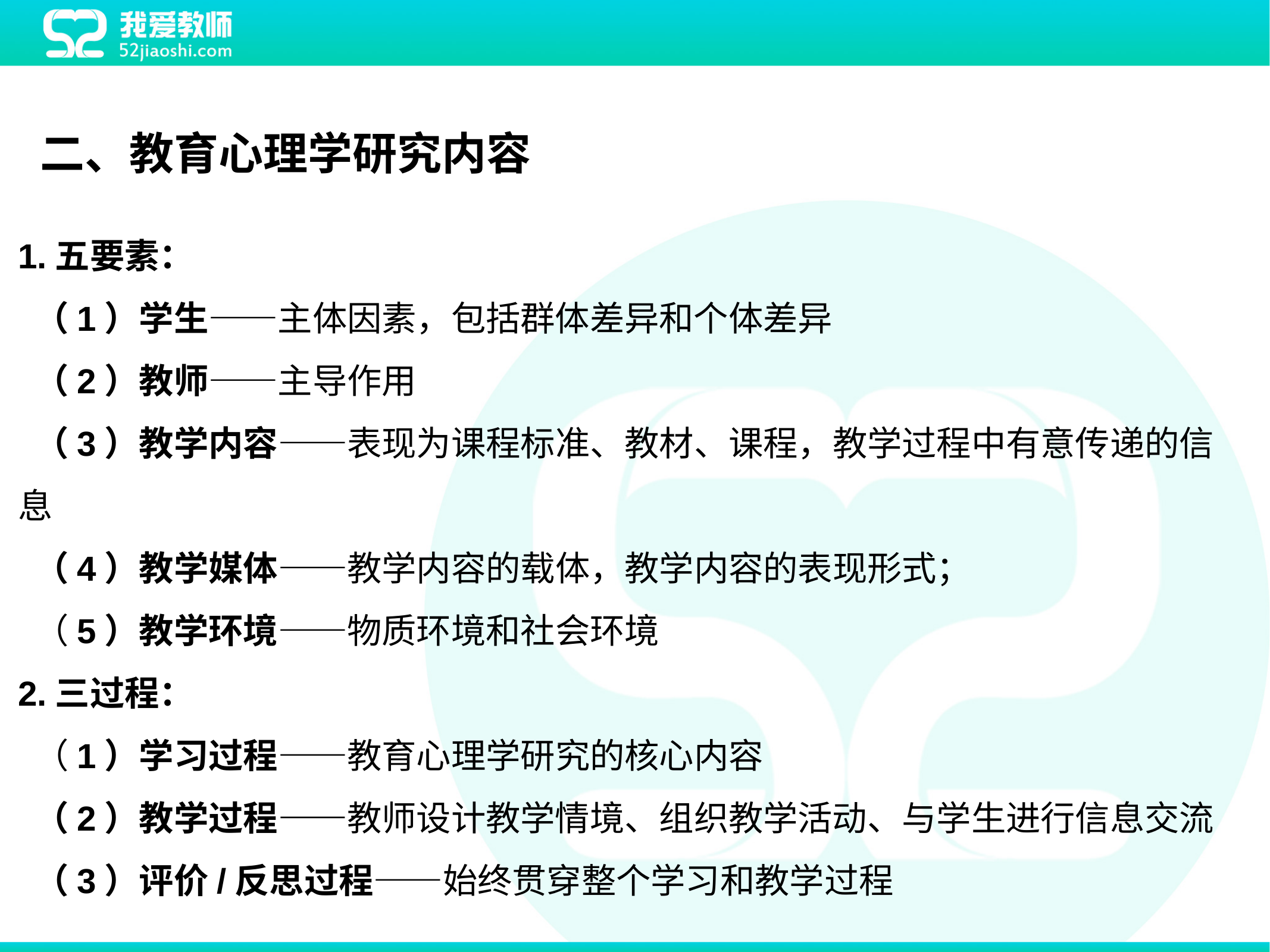

二、教育心理学研究内容
1.五要素：
 （1）学生——主体因素，包括群体差异和个体差异
 （2）教师——主导作用
 （3）教学内容——表现为课程标准、教材、课程，教学过程中有意传递的信息
 （4）教学媒体——教学内容的载体，教学内容的表现形式；
 （5）教学环境——物质环境和社会环境
2.三过程：
 （1）学习过程——教育心理学研究的核心内容
 （2）教学过程——教师设计教学情境、组织教学活动、与学生进行信息交流
 （3）评价/反思过程——始终贯穿整个学习和教学过程